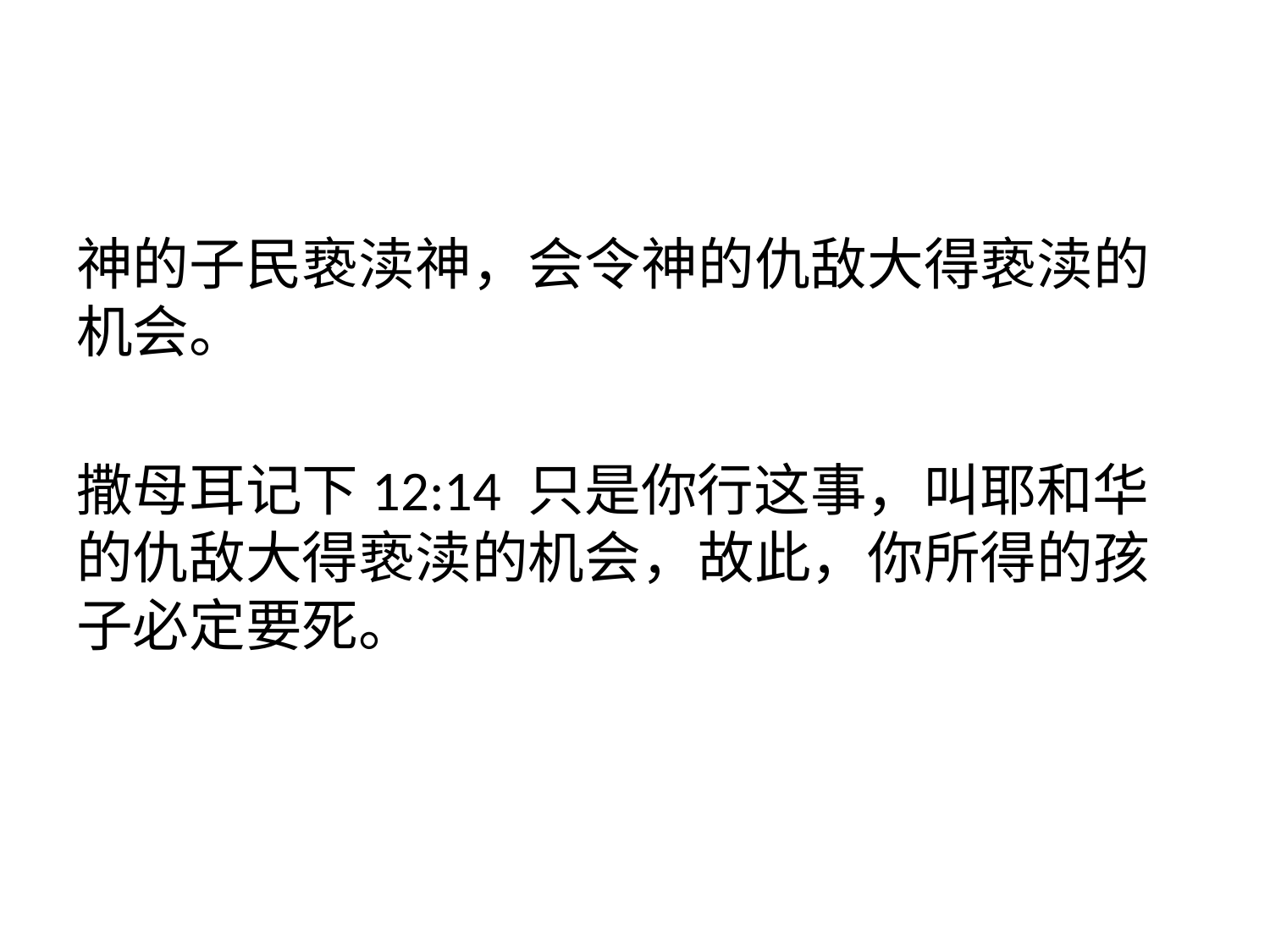

#
神的子民亵渎神，会令神的仇敌大得亵渎的机会。

撒母耳记下12:14 只是你行这事，叫耶和华的仇敌大得亵渎的机会，故此，你所得的孩子必定要死。